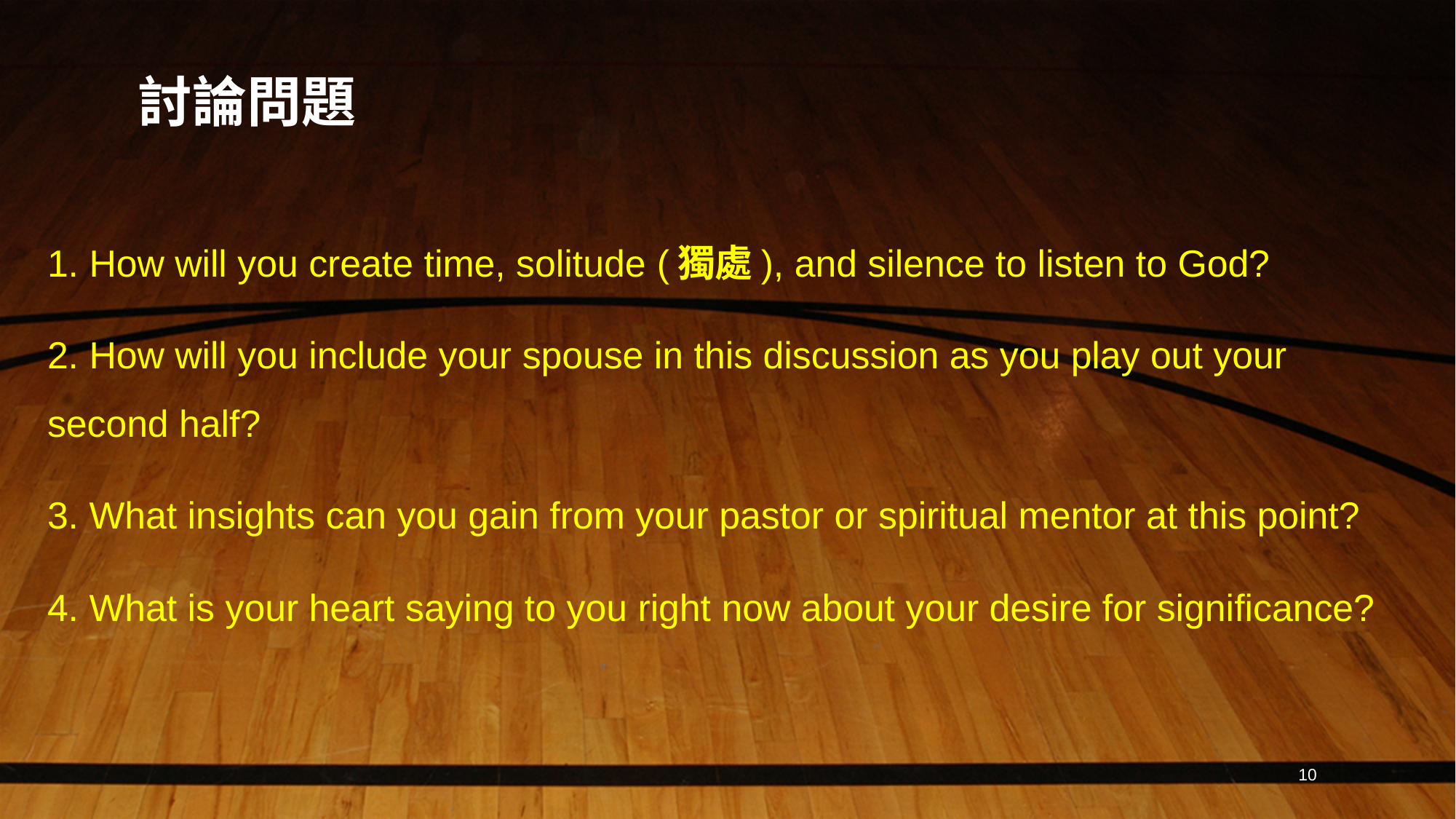

# 討論問題
1. How will you create time, solitude (獨處), and silence to listen to God?
2. How will you include your spouse in this discussion as you play out your second half?
3. What insights can you gain from your pastor or spiritual mentor at this point?
4. What is your heart saying to you right now about your desire for significance?
10